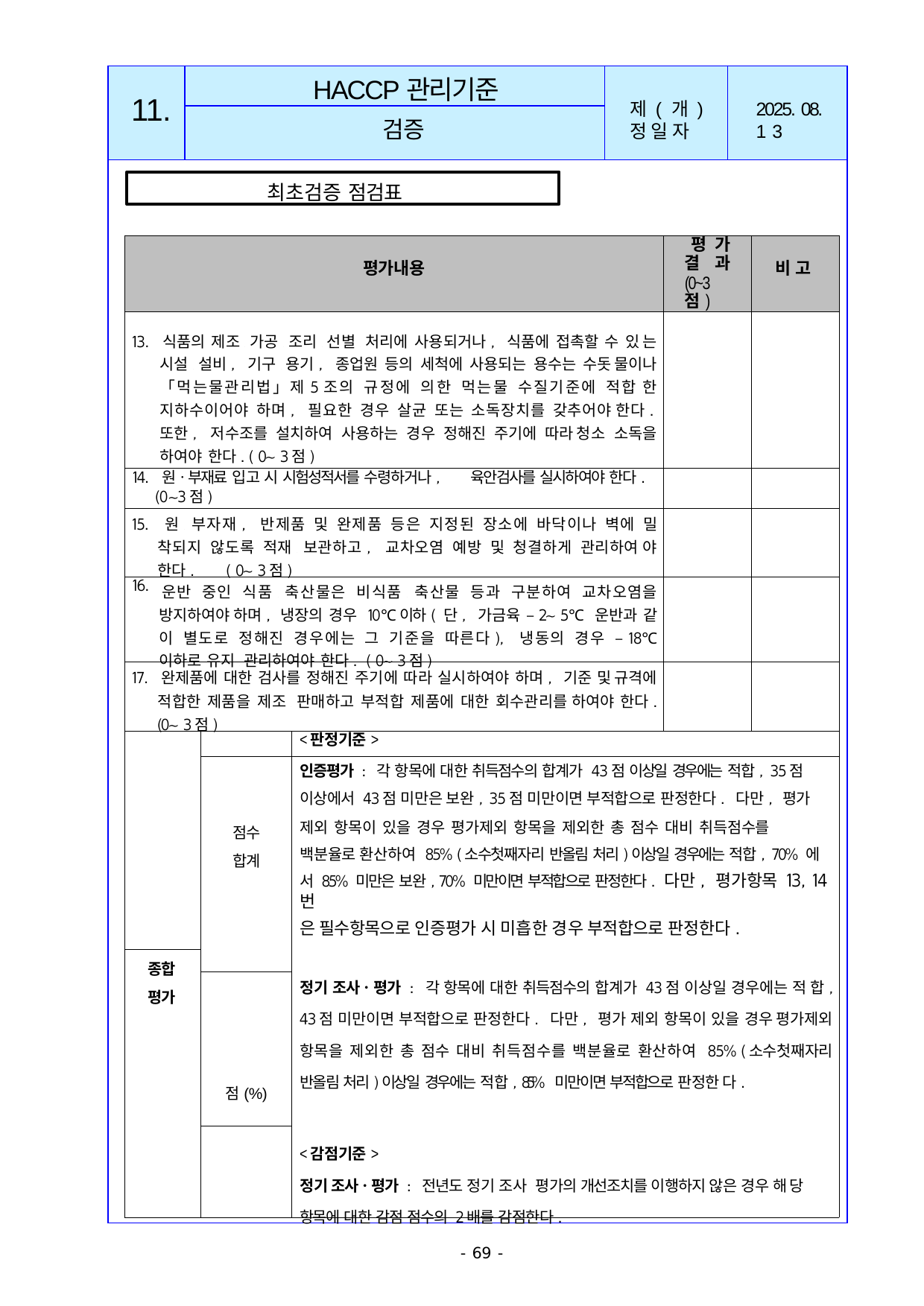

|  |  |  |  |
| --- | --- | --- | --- |
|  |  |  |  |
|  |  |  |  |
HACCP관리기준
11.
제 ( 개 ) 정 일 자
2025. 08. 1 3
검증
최초검증 점검표
| 평가내용 |  |  |  |  | 평가 결과 (0~3점) | 비 고 |
| --- | --- | --- | --- | --- | --- | --- |
| 13. 식품의 제조· 가공· 조리· 선별· 처리에 사용되거나, 식품에 접촉할 수 있 는 시설· 설비, 기구· 용기, 종업원 등의 세척에 사용되는 용수는 수돗 물이나 「먹는물관리법」제5조의 규정에 의한 먹는물 수질기준에 적합 한 지하수이어야 하며, 필요한 경우 살균 또는 소독장치를 갖추어야 한다. 또한, 저수조를 설치하여 사용하는 경우 정해진 주기에 따라 청소· 소독을 하여야 한다. ( 0~ 3점) |  |  |  |  |  |  |
| 14. | 원ㆍ부재료 입고 시 시험성적서를 수령하거나, (0~3점) |  |  | 육안검사를 실시하여야 한다. |  |  |
| 15. 원· 부자재, 반제품 및 완제품 등은 지정된 장소에 바닥이나 벽에 밀 착되지 않도록 적재· 보관하고, 교차오염 예방 및 청결하게 관리하여 야 한다. ( 0~ 3점) |  |  |  |  |  |  |
| 16. | 운반 중인 식품· 축산물은 비식품· 축산물 등과 구분하여 교차오염을 방지하여야 하며, 냉장의 경우 10℃이하( 단, 가금육 –2~ 5℃ 운반과 같 이 별도로 정해진 경우에는 그 기준을 따른다), 냉동의 경우 –18℃ 이하로 유지· 관리하여야 한다. ( 0~ 3점) |  |  |  |  |  |
| 17. 완제품에 대한 검사를 정해진 주기에 따라 실시하여야 하며, 기준 및 규격에 적합한 제품을 제조· 판매하고 부적합 제품에 대한 회수관리를 하여야 한다. (0~ 3점) |  |  |  |  |  |  |
|  |  |  | <판정기준> |  |  |  |
|  |  |  | 인증평가 : 각 항목에 대한 취득점수의 합계가 43점 이상일 경우에는 적합, 35점 |  |  |  |
|  |  |  | 이상에서 43점 미만은 보완, 35점 미만이면 부적합으로 판정한다. 다만, 평가 |  |  |  |
|  |  | 점수 | 제외 항목이 있을 경우 평가제외 항목을 제외한 총 점수 대비 취득점수를 |  |  |  |
|  |  | 합계 | 백분율로 환산하여 85% (소수첫째자리 반올림 처리)이상일 경우에는 적합, 70% 에 |  |  |  |
|  |  |  | 서 85% 미만은 보완, 70% 미만이면 부적합으로 판정한다. 다만, 평가항목 13, 14번 |  |  |  |
|  |  |  | 은 필수항목으로 인증평가 시 미흡한 경우 부적합으로 판정한다. |  |  |  |
| 종합 평가 |  |  | 정기 조사ㆍ평가 : 각 항목에 대한 취득점수의 합계가 43점 이상일 경우에는 적 합, 43점 미만이면 부적합으로 판정한다. 다만, 평가 제외 항목이 있을 경우 평가제외 항목을 제외한 총 점수 대비 취득점수를 백분율로 환산하여 85% (소수첫째자리 반올림 처리)이상일 경우에는 적합, 85% 미만이면 부적합으로 판정한 다. |  |  |  |
|  |  | 점(%) |  |  |  |  |
|  |  |  | <감점기준> 정기 조사ㆍ평가 : 전년도 정기 조사· 평가의 개선조치를 이행하지 않은 경우 해 당 항목에 대한 감점 점수의 2배를 감점한다. |  |  |  |
- 69 -